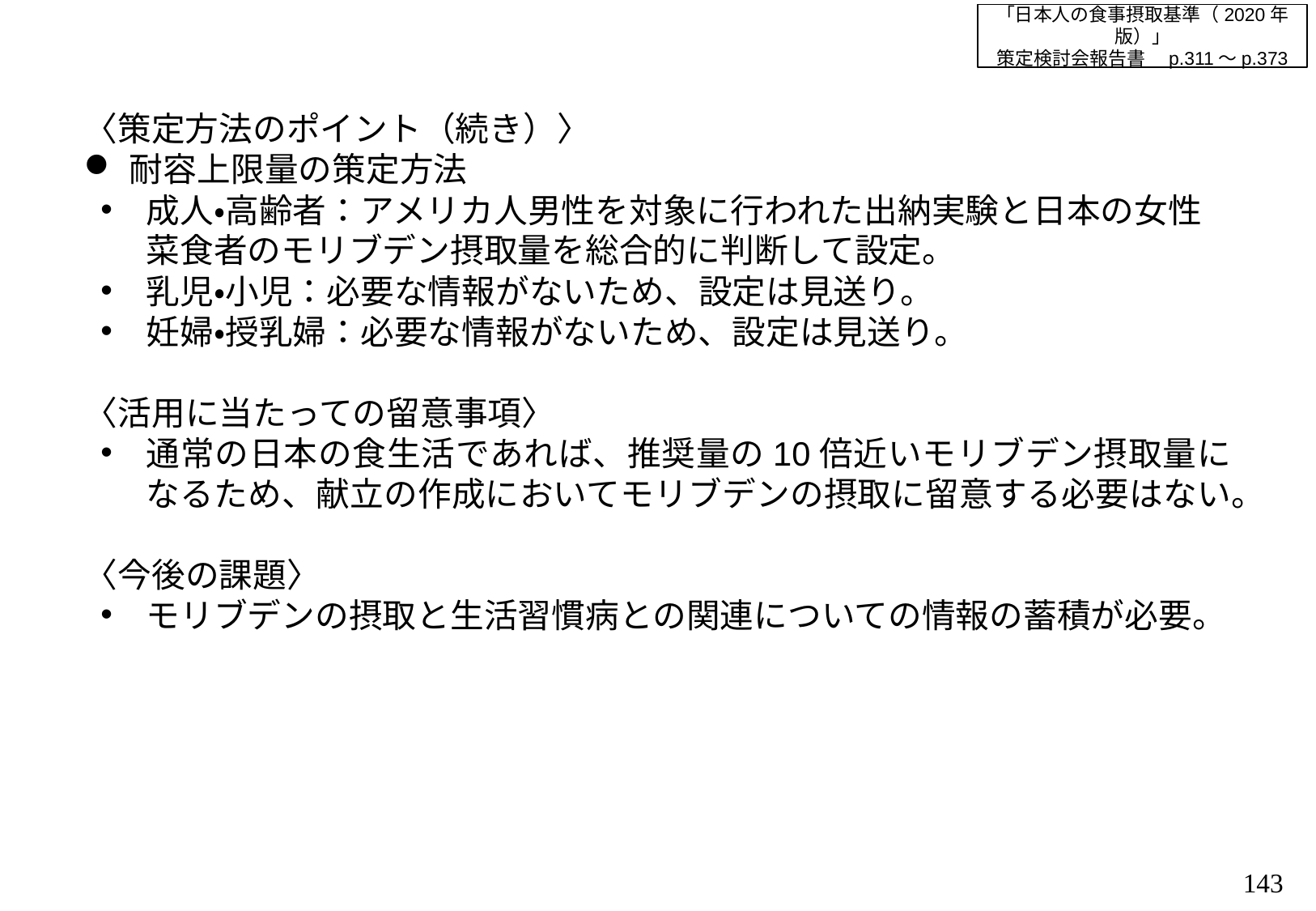

「日本人の食事摂取基準（2020年版）」
策定検討会報告書　p.311～p.373
〈策定方法のポイント（続き）〉
耐容上限量の策定方法
成人・高齢者：アメリカ人男性を対象に行われた出納実験と日本の女性菜食者のモリブデン摂取量を総合的に判断して設定。
乳児・小児：必要な情報がないため、設定は見送り。
妊婦・授乳婦：必要な情報がないため、設定は見送り。

〈活用に当たっての留意事項〉
通常の日本の食生活であれば、推奨量の10倍近いモリブデン摂取量になるため、献立の作成においてモリブデンの摂取に留意する必要はない。

〈今後の課題〉
モリブデンの摂取と生活習慣病との関連についての情報の蓄積が必要。
143